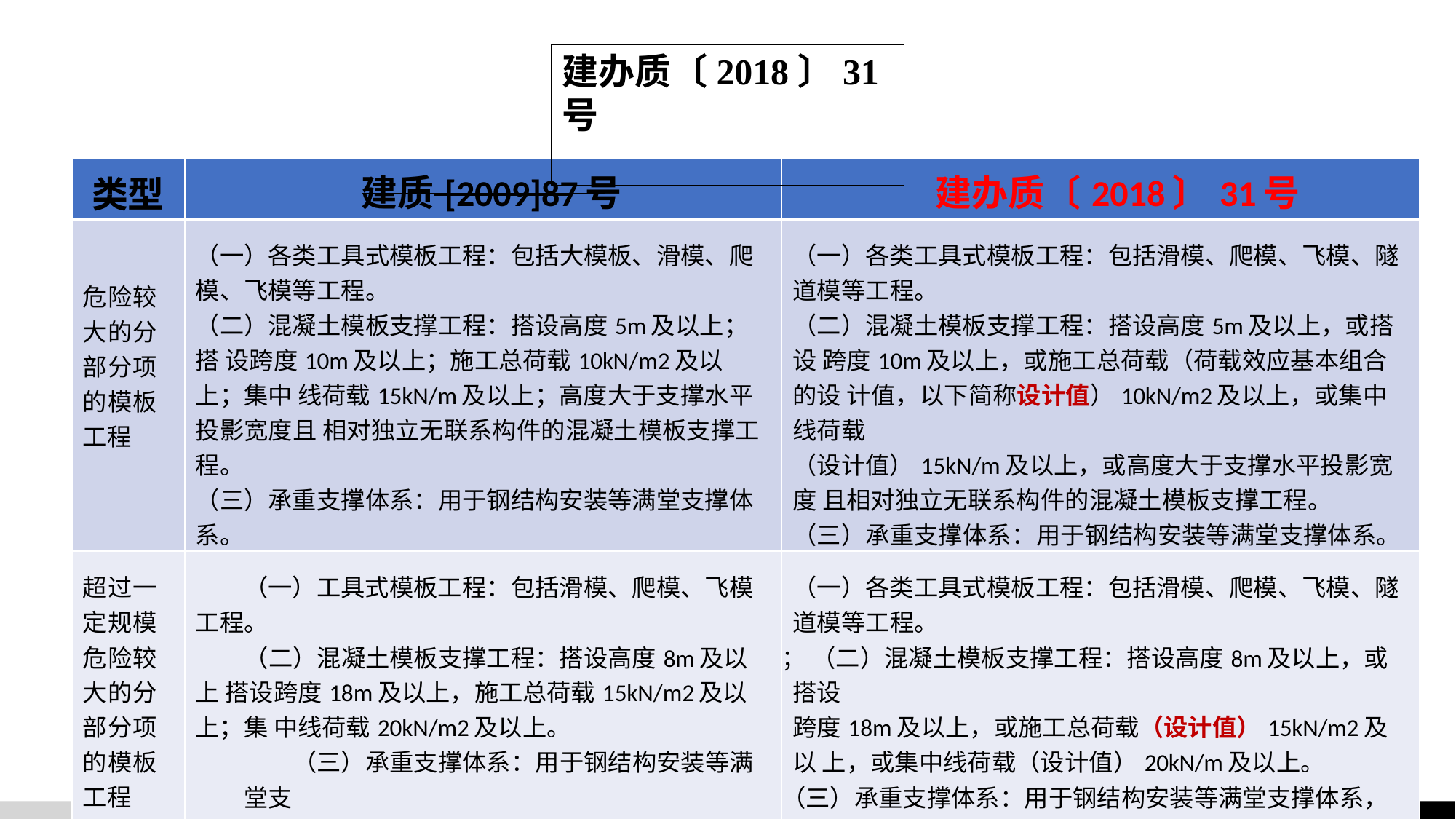

# 建办质〔2018〕31号
| 类型 | 建质[2009]87号 | 建办质〔2018〕31号 |
| --- | --- | --- |
| 危险较 大的分 部分项 的模板 工程 | （一）各类工具式模板工程：包括大模板、滑模、爬 模、飞模等工程。 （二）混凝土模板支撑工程：搭设高度5m及以上；搭 设跨度10m及以上；施工总荷载10kN/m2及以上；集中 线荷载15kN/m及以上；高度大于支撑水平投影宽度且 相对独立无联系构件的混凝土模板支撑工程。 （三）承重支撑体系：用于钢结构安装等满堂支撑体 系。 | （一）各类工具式模板工程：包括滑模、爬模、飞模、隧 道模等工程。 （二）混凝土模板支撑工程：搭设高度5m及以上，或搭设 跨度10m及以上，或施工总荷载（荷载效应基本组合的设 计值，以下简称设计值）10kN/m2及以上，或集中线荷载 （设计值）15kN/m及以上，或高度大于支撑水平投影宽度 且相对独立无联系构件的混凝土模板支撑工程。 （三）承重支撑体系：用于钢结构安装等满堂支撑体系。 |
| 超过一 定规模 危险较 大的分 部分项 的模板 工程 | （一）工具式模板工程：包括滑模、爬模、飞模 工程。 （二）混凝土模板支撑工程：搭设高度8m及以上 搭设跨度18m及以上，施工总荷载15kN/m2及以上；集 中线荷载20kN/m2及以上。 （三）承重支撑体系：用于钢结构安装等满堂支 撑体系，承受单点集中荷载700Kg以上。 | （一）各类工具式模板工程：包括滑模、爬模、飞模、隧 道模等工程。 ； （二）混凝土模板支撑工程：搭设高度8m及以上，或搭设 跨度18m及以上，或施工总荷载（设计值）15kN/m2及以 上，或集中线荷载（设计值）20kN/m及以上。 （三）承重支撑体系：用于钢结构安装等满堂支撑体系， 承受单点集中荷载7kN及以上。 |